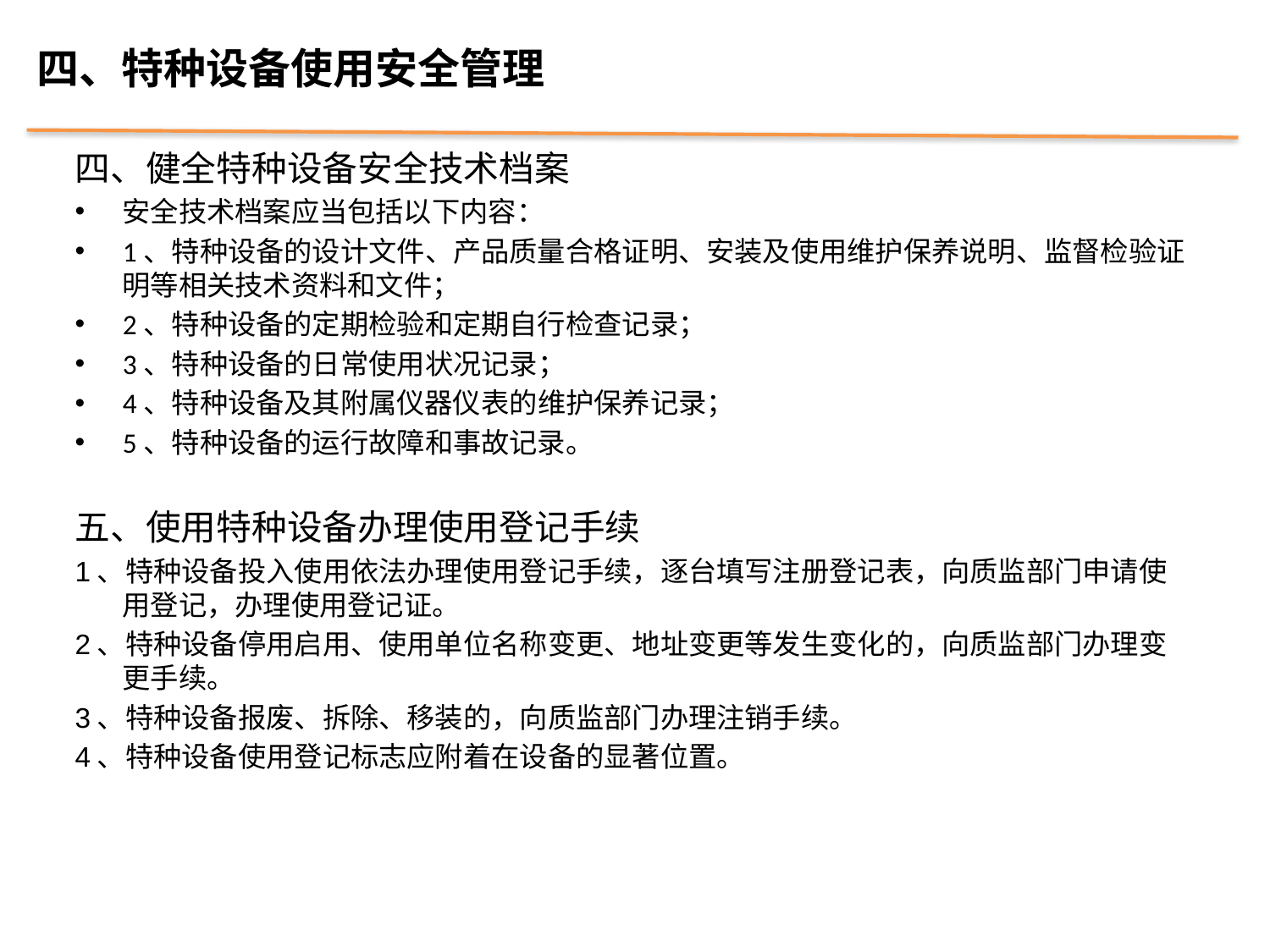

四、特种设备使用安全管理
四、健全特种设备安全技术档案
安全技术档案应当包括以下内容：
1、特种设备的设计文件、产品质量合格证明、安装及使用维护保养说明、监督检验证明等相关技术资料和文件；
2、特种设备的定期检验和定期自行检查记录；
3、特种设备的日常使用状况记录；
4、特种设备及其附属仪器仪表的维护保养记录；
5、特种设备的运行故障和事故记录。

五、使用特种设备办理使用登记手续
1、特种设备投入使用依法办理使用登记手续，逐台填写注册登记表，向质监部门申请使用登记，办理使用登记证。
2、特种设备停用启用、使用单位名称变更、地址变更等发生变化的，向质监部门办理变更手续。
3、特种设备报废、拆除、移装的，向质监部门办理注销手续。
4、特种设备使用登记标志应附着在设备的显著位置。